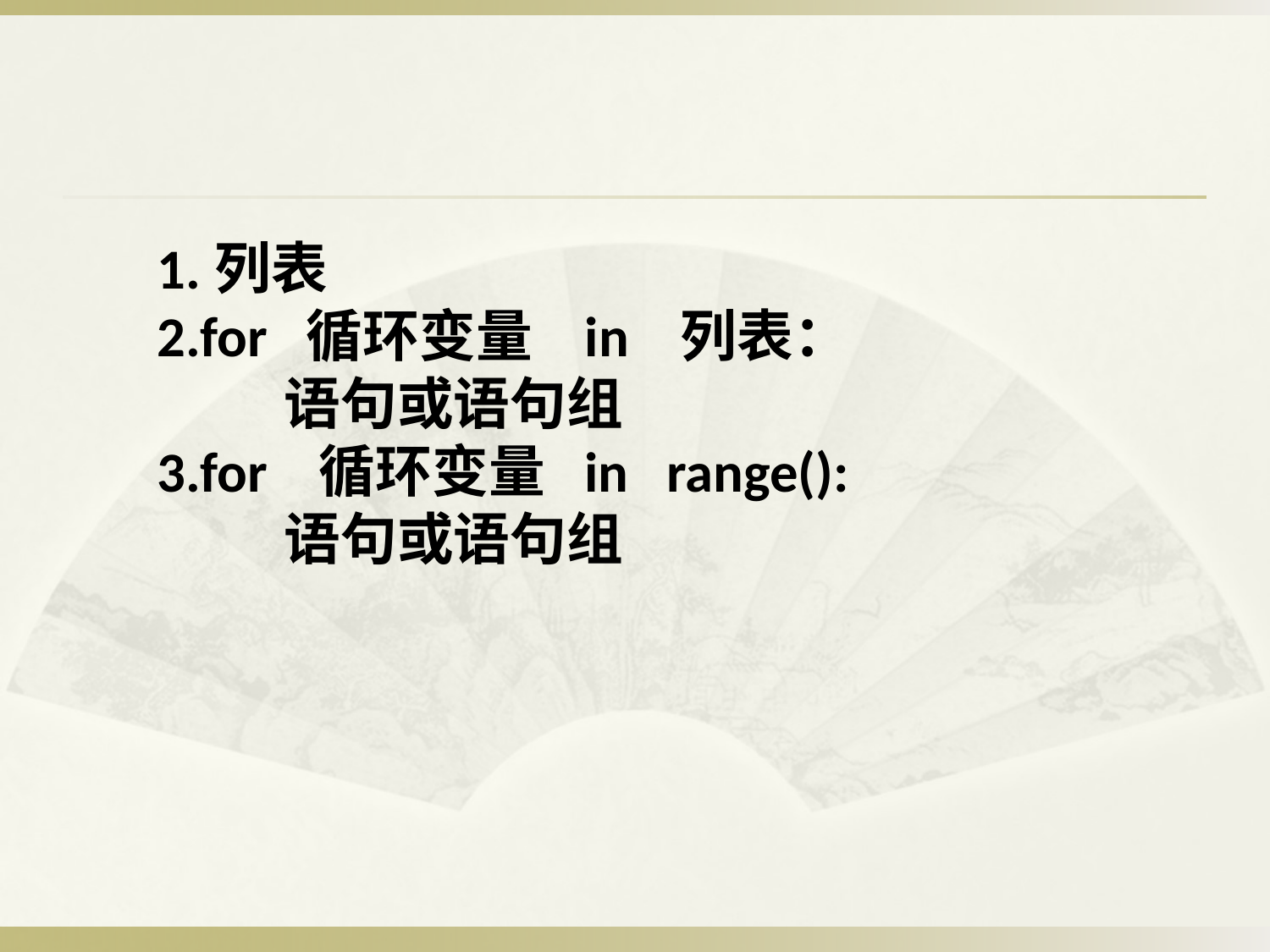

1.列表
2.for  循环变量   in   列表：
	语句或语句组
3.for   循环变量  in   range():
	语句或语句组